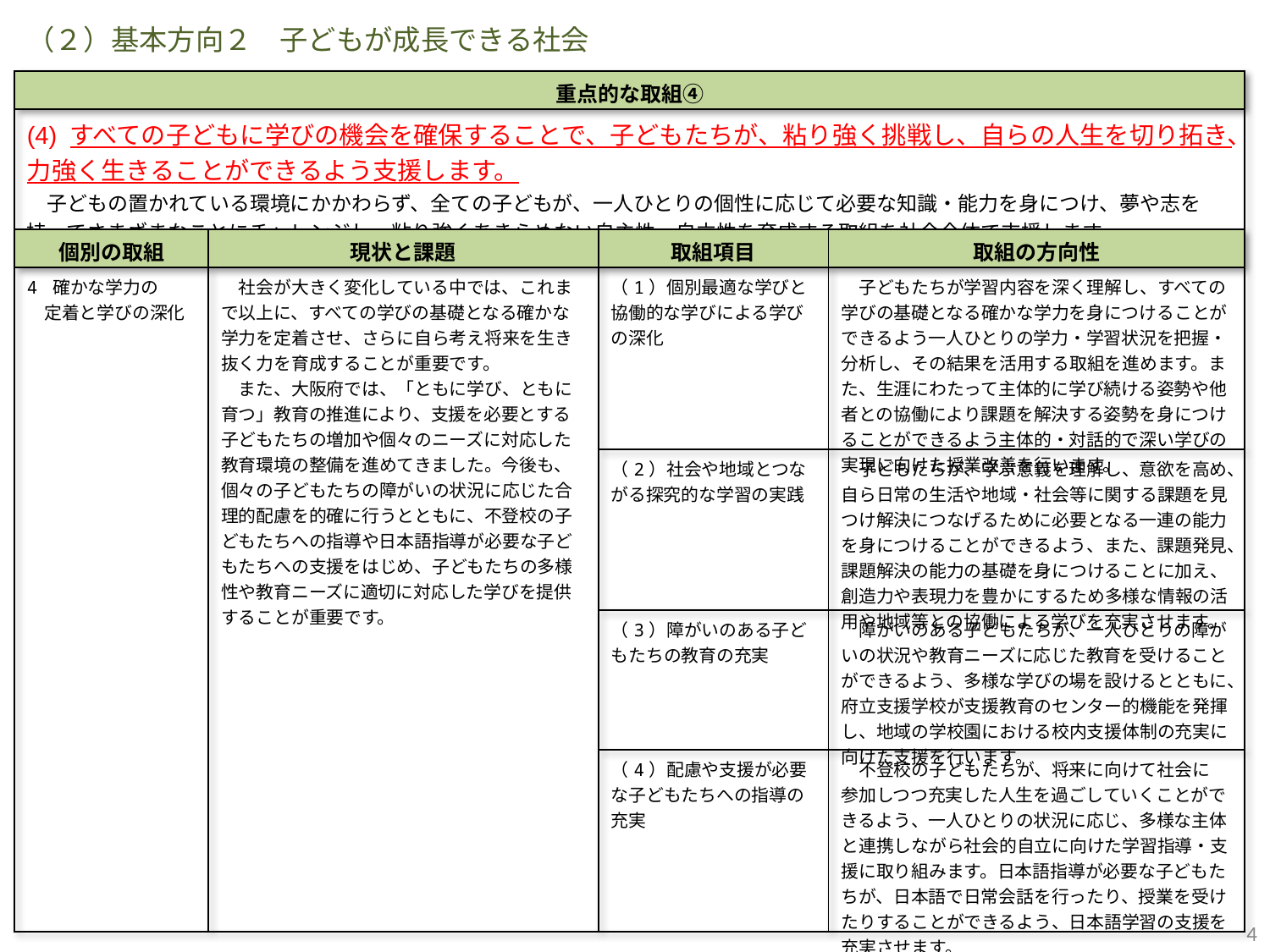

（２）基本方向２　子どもが成長できる社会
| 重点的な取組④ |  |  |  |
| --- | --- | --- | --- |
| (4) すべての子どもに学びの機会を確保することで、子どもたちが、粘り強く挑戦し、自らの人生を切り拓き、力強く生きることができるよう支援します。 　子どもの置かれている環境にかかわらず、全ての子どもが、一人ひとりの個性に応じて必要な知識・能力を身につけ、夢や志を持ってさまざまなことにチャレンジし、粘り強くあきらめない自主性・自立性を育成する取組を社会全体で支援します。 |  |  |  |
| 個別の取組 | 現状と課題 | 取組項目 | 取組の方向性 |
| 4 確かな学力の 　定着と学びの深化 | 社会が大きく変化している中では、これまで以上に、すべての学びの基礎となる確かな学力を定着させ、さらに自ら考え将来を生き抜く力を育成することが重要です。 　また、大阪府では、「ともに学び、ともに育つ」教育の推進により、支援を必要とする子どもたちの増加や個々のニーズに対応した教育環境の整備を進めてきました。今後も、個々の子どもたちの障がいの状況に応じた合理的配慮を的確に行うとともに、不登校の子どもたちへの指導や日本語指導が必要な子どもたちへの支援をはじめ、子どもたちの多様性や教育ニーズに適切に対応した学びを提供することが重要です。 | （1）個別最適な学びと協働的な学びによる学びの深化 | 子どもたちが学習内容を深く理解し、すべての学びの基礎となる確かな学力を身につけることができるよう一人ひとりの学力・学習状況を把握・分析し、その結果を活用する取組を進めます。また、生涯にわたって主体的に学び続ける姿勢や他者との協働により課題を解決する姿勢を身につけることができるよう主体的・対話的で深い学びの 実現に向けた授業改善を行います。 |
|  |  | （2）社会や地域とつながる探究的な学習の実践 | 子どもたちが、学ぶ意義を理解し、意欲を高め、自ら日常の生活や地域・社会等に関する課題を見つけ解決につなげるために必要となる一連の能力を身につけることができるよう、また、課題発見、課題解決の能力の基礎を身につけることに加え、創造力や表現力を豊かにするため多様な情報の活用や地域等との協働による学びを充実させます。 |
|  |  | （3）障がいのある子どもたちの教育の充実 | 障がいのある子どもたちが、一人ひとりの障がいの状況や教育ニーズに応じた教育を受けることができるよう、多様な学びの場を設けるとともに、府立支援学校が支援教育のセンター的機能を発揮し、地域の学校園における校内支援体制の充実に向けた支援を行います。 |
|  |  | （4）配慮や支援が必要な子どもたちへの指導の 充実 | 不登校の子どもたちが、将来に向けて社会に 参加しつつ充実した人生を過ごしていくことができるよう、一人ひとりの状況に応じ、多様な主体と連携しながら社会的自立に向けた学習指導・支援に取り組みます。日本語指導が必要な子どもたちが、日本語で日常会話を行ったり、授業を受けたりすることができるよう、日本語学習の支援を充実させます。 |
4